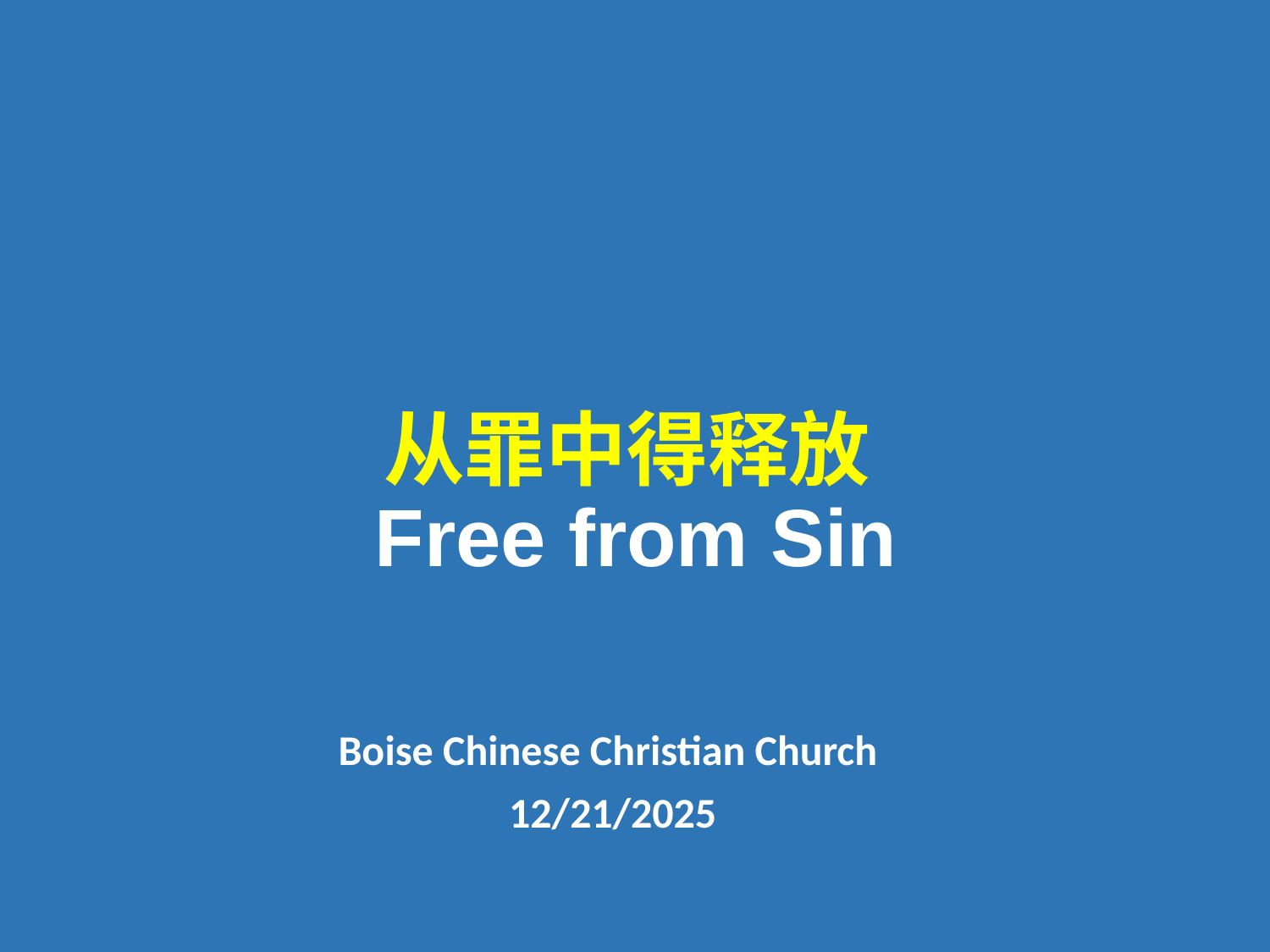

# 从罪中得释放 Free from Sin
Boise Chinese Christian Church
12/21/2025